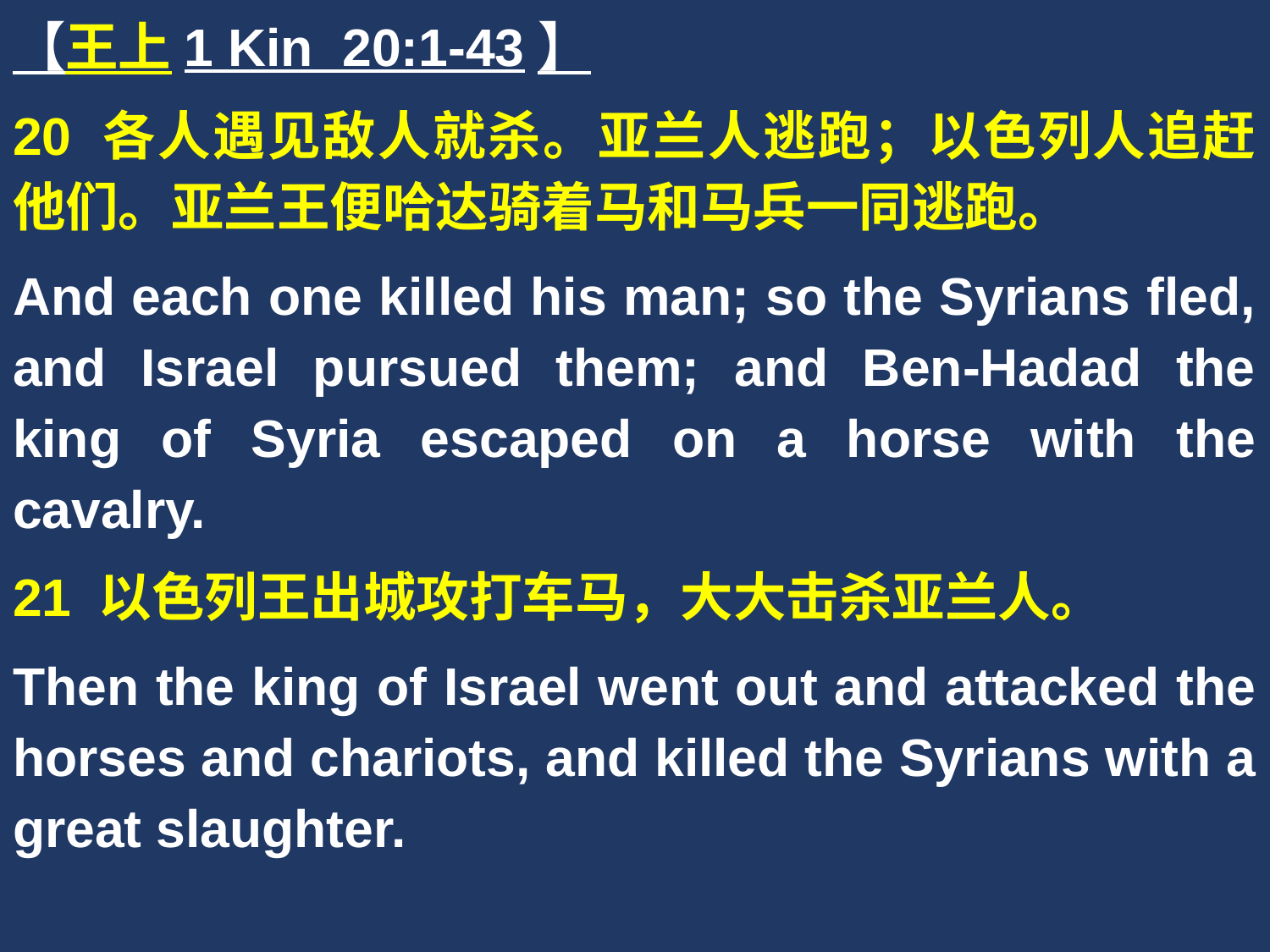

【王上1 Kin  20:1-43】
20 各人遇见敌人就杀。亚兰人逃跑；以色列人追赶他们。亚兰王便哈达骑着马和马兵一同逃跑。
And each one killed his man; so the Syrians fled, and Israel pursued them; and Ben-Hadad the king of Syria escaped on a horse with the cavalry.
21 以色列王出城攻打车马，大大击杀亚兰人。
Then the king of Israel went out and attacked the horses and chariots, and killed the Syrians with a great slaughter.